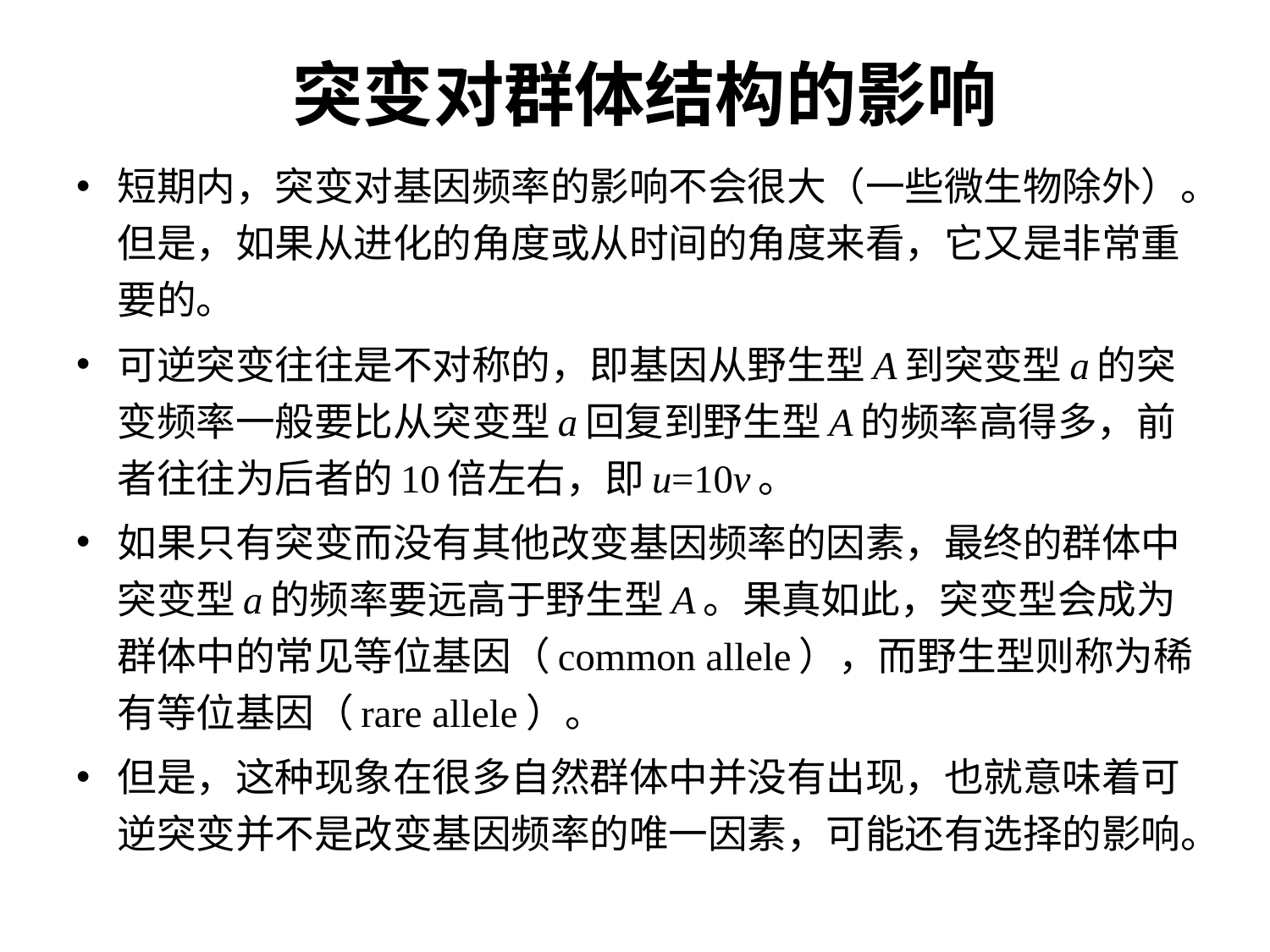

# 突变对群体结构的影响
短期内，突变对基因频率的影响不会很大（一些微生物除外）。但是，如果从进化的角度或从时间的角度来看，它又是非常重要的。
可逆突变往往是不对称的，即基因从野生型A到突变型a的突变频率一般要比从突变型a回复到野生型A的频率高得多，前者往往为后者的10倍左右，即u=10v。
如果只有突变而没有其他改变基因频率的因素，最终的群体中突变型a的频率要远高于野生型A。果真如此，突变型会成为群体中的常见等位基因（common allele），而野生型则称为稀有等位基因（rare allele）。
但是，这种现象在很多自然群体中并没有出现，也就意味着可逆突变并不是改变基因频率的唯一因素，可能还有选择的影响。